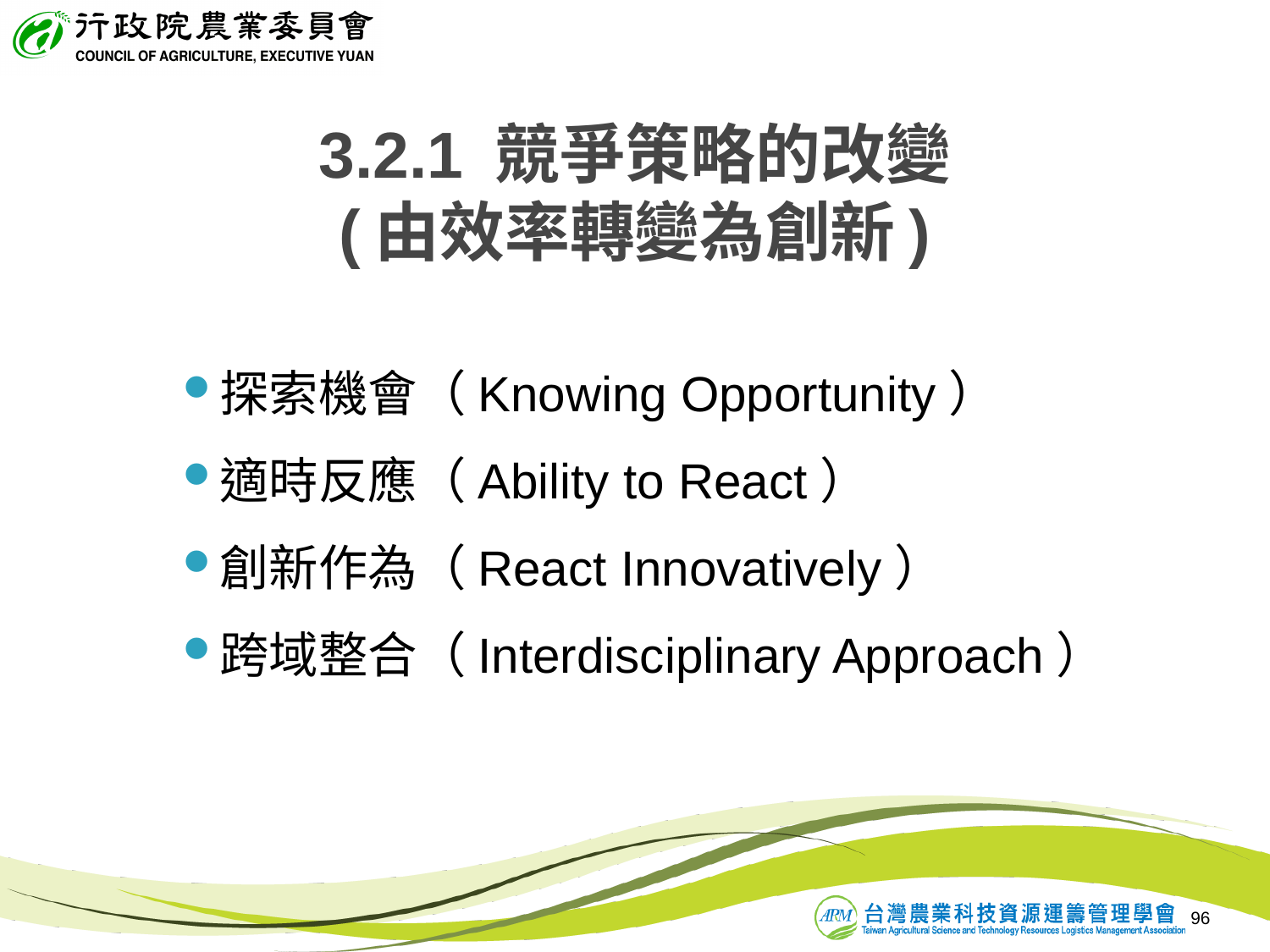

# 3.2.1 競爭策略的改變 (由效率轉變為創新)
探索機會（Knowing Opportunity）
適時反應（Ability to React）
創新作為（React Innovatively）
跨域整合（Interdisciplinary Approach）
96